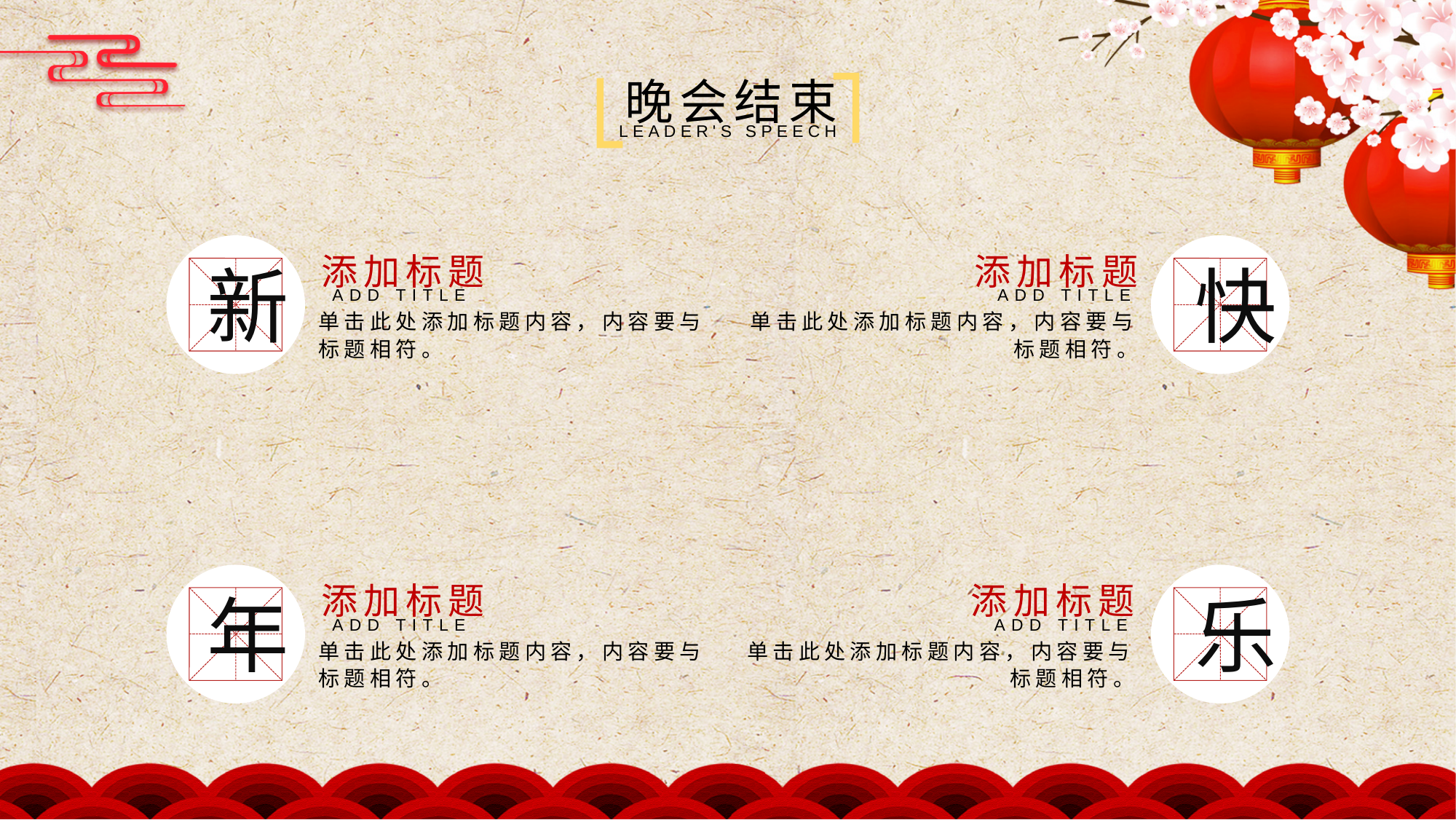

晚会结束

LEADER'S SPEECH

新

快
添加标题
ADD TITLE
单击此处添加标题内容，内容要与标题相符。
添加标题
ADD TITLE
单击此处添加标题内容，内容要与标题相符。

年

乐
添加标题
ADD TITLE
单击此处添加标题内容，内容要与标题相符。
添加标题
ADD TITLE
单击此处添加标题内容，内容要与标题相符。